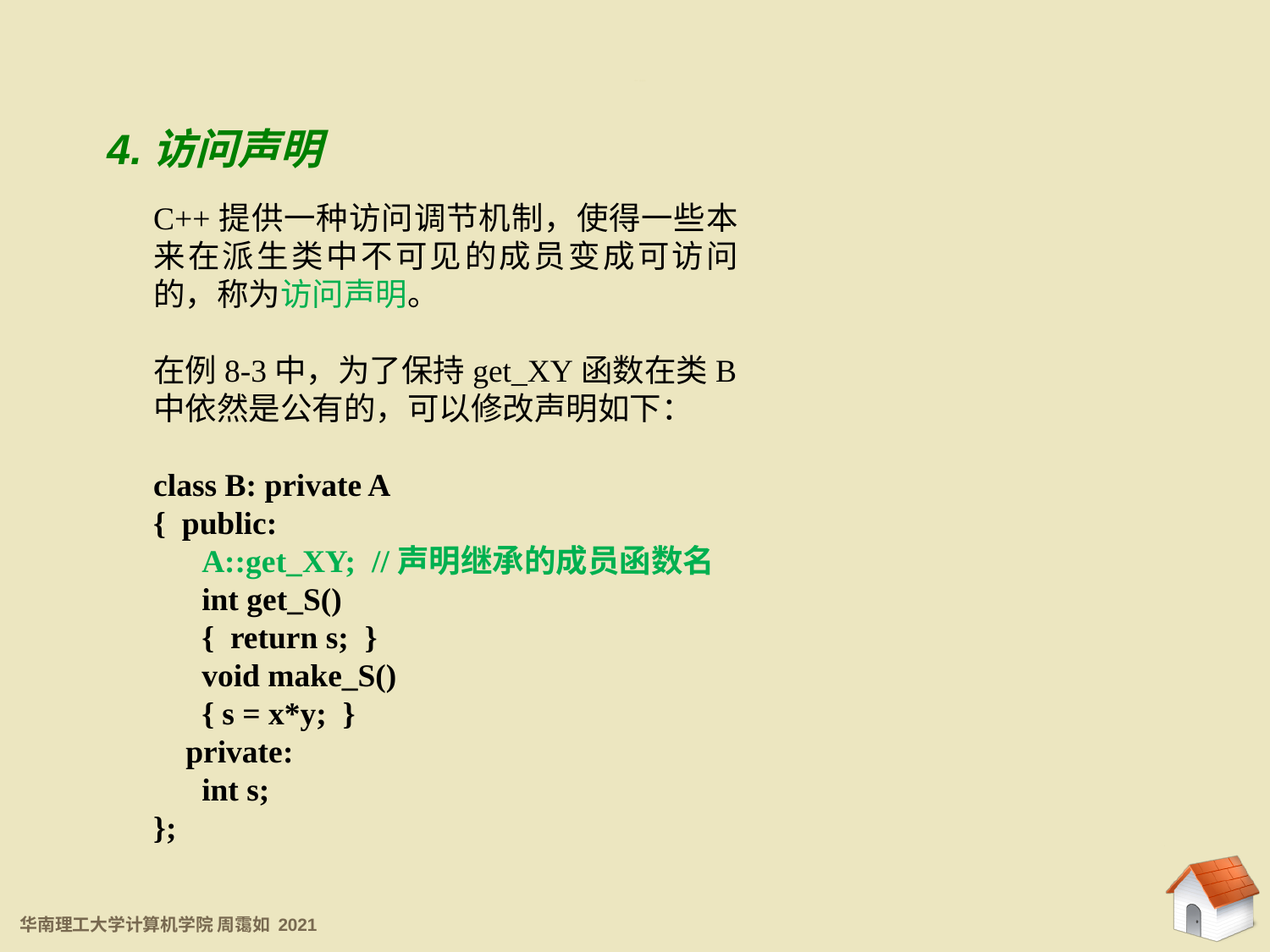

8.2.1  访问控制
4.访问声明
C++提供一种访问调节机制，使得一些本来在派生类中不可见的成员变成可访问的，称为访问声明。

在例8-3中，为了保持get_XY函数在类B中依然是公有的，可以修改声明如下：

class B: private A
{  public:
      A::get_XY;  //声明继承的成员函数名
      int get_S()
      {  return s;  }
      void make_S()
      { s = x*y;  }
    private:
      int s;
};